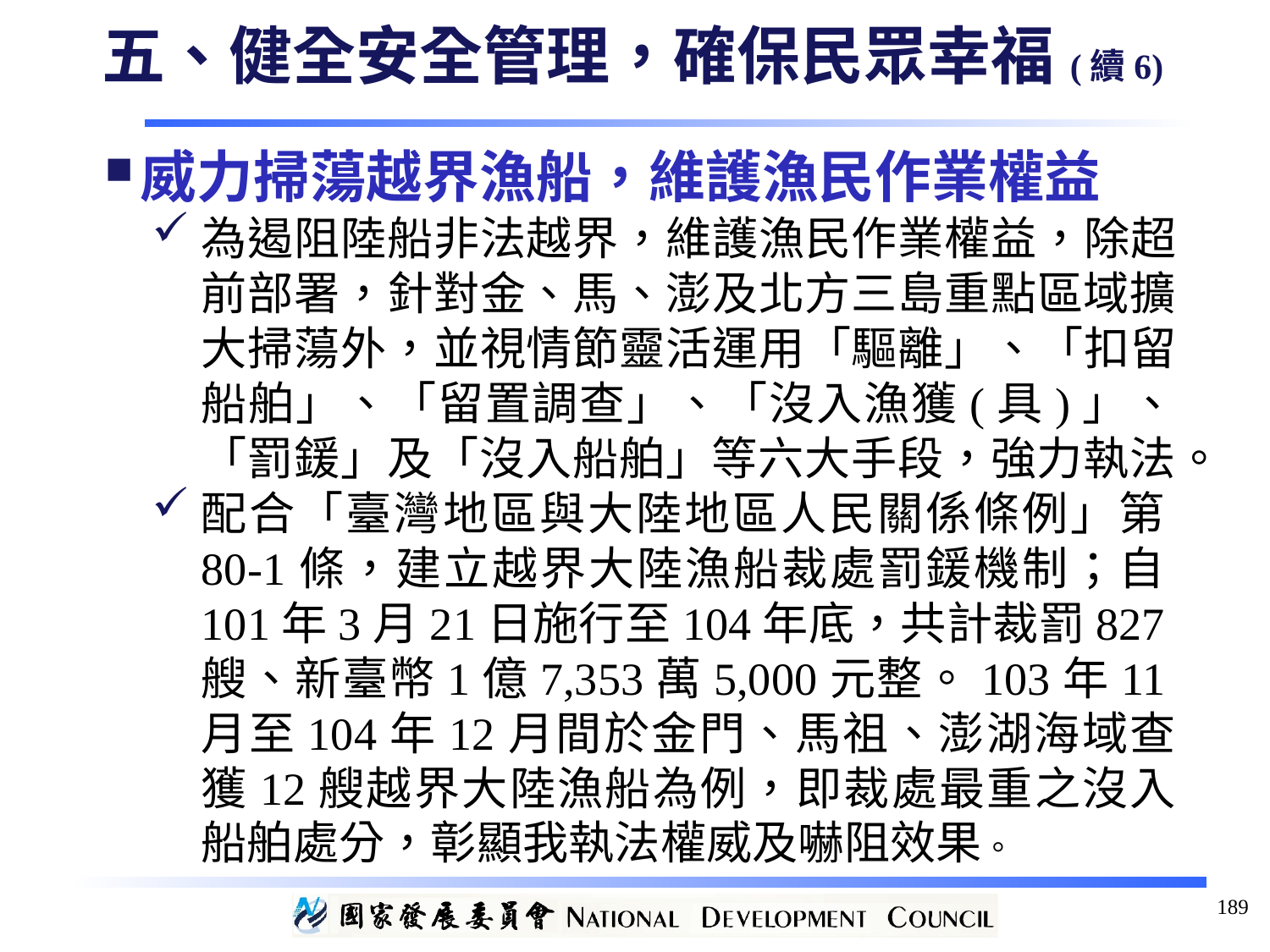

五、健全安全管理，確保民眾幸福(續6)
威力掃蕩越界漁船，維護漁民作業權益
為遏阻陸船非法越界，維護漁民作業權益，除超前部署，針對金、馬、澎及北方三島重點區域擴大掃蕩外，並視情節靈活運用「驅離」、「扣留船舶」、「留置調查」、「沒入漁獲(具)」、「罰鍰」及「沒入船舶」等六大手段，強力執法。
配合「臺灣地區與大陸地區人民關係條例」第80-1條，建立越界大陸漁船裁處罰鍰機制；自101年3月21日施行至104年底，共計裁罰827艘、新臺幣1億7,353萬5,000元整。103年11月至104年12月間於金門、馬祖、澎湖海域查獲12艘越界大陸漁船為例，即裁處最重之沒入船舶處分，彰顯我執法權威及嚇阻效果。
189